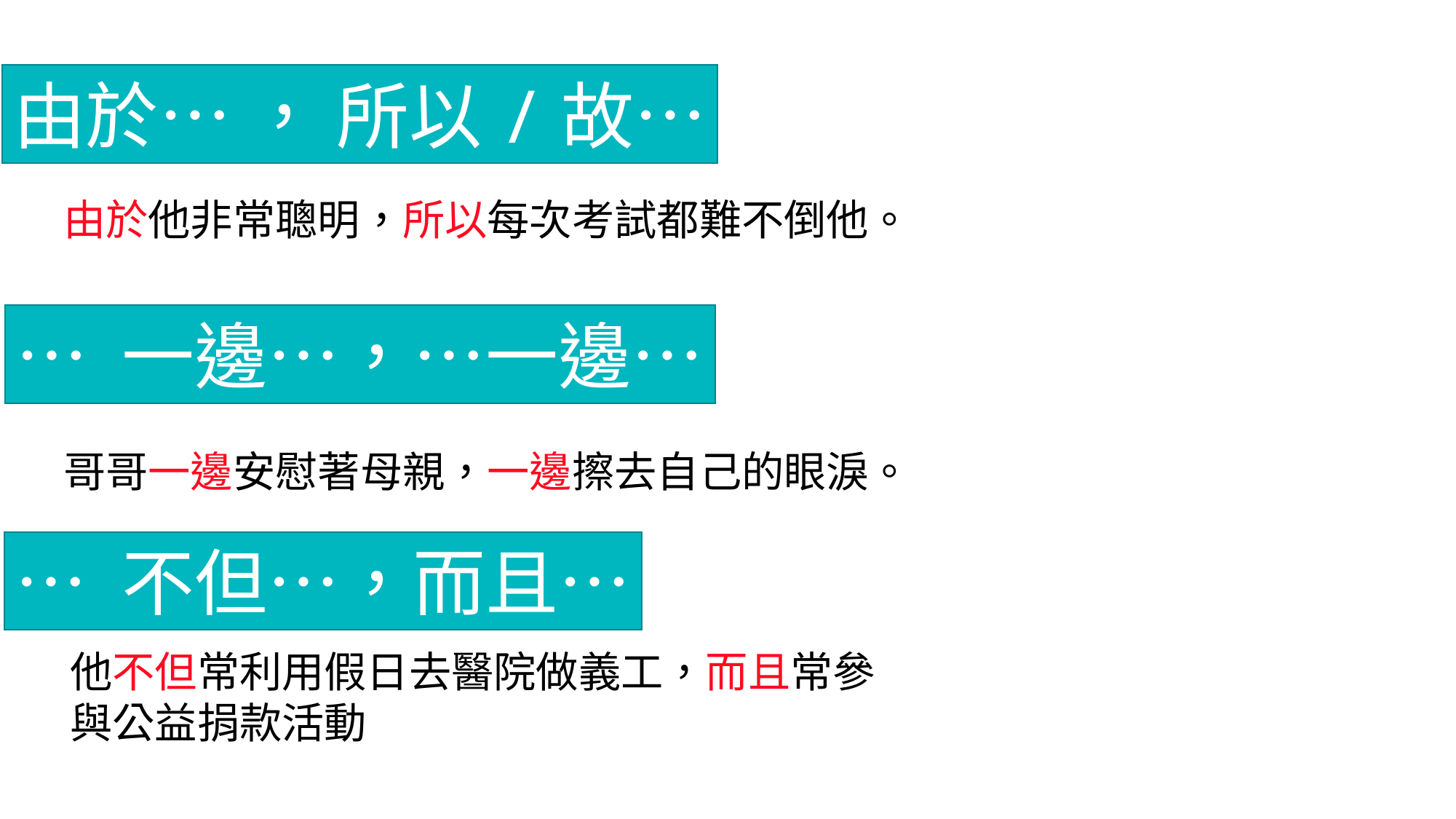

由於… ， 所以/故…
由於他非常聰明，所以每次考試都難不倒他。
… 一邊…，…一邊…
哥哥一邊安慰著母親，一邊擦去自己的眼淚。
… 不但…，而且…
他不但常利用假日去醫院做義工，而且常參與公益捐款活動